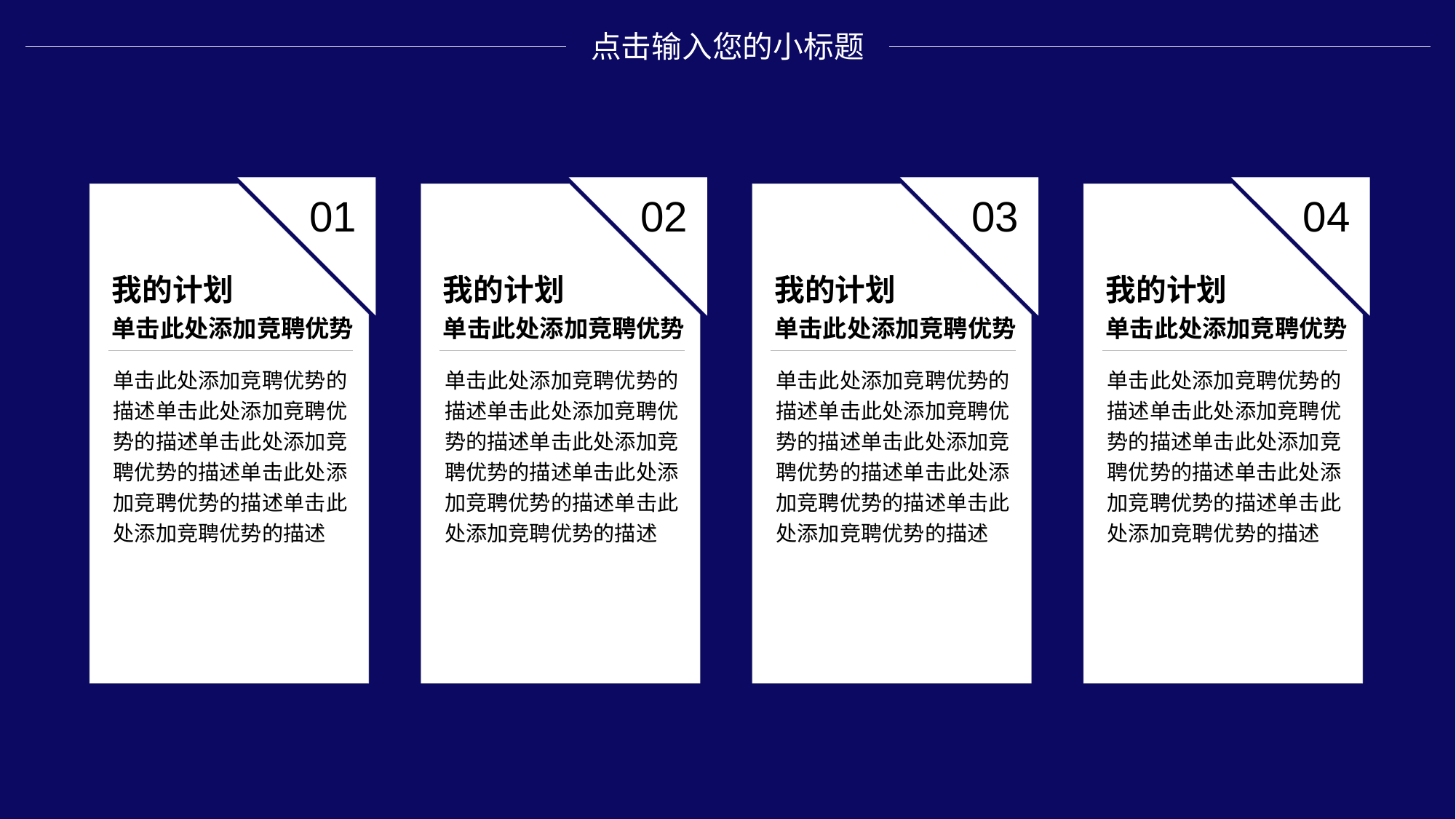

点击输入您的小标题

01
我的计划
单击此处添加竞聘优势
单击此处添加竞聘优势的描述单击此处添加竞聘优势的描述单击此处添加竞聘优势的描述单击此处添加竞聘优势的描述单击此处添加竞聘优势的描述

02
我的计划
单击此处添加竞聘优势
单击此处添加竞聘优势的描述单击此处添加竞聘优势的描述单击此处添加竞聘优势的描述单击此处添加竞聘优势的描述单击此处添加竞聘优势的描述

03
我的计划
单击此处添加竞聘优势
单击此处添加竞聘优势的描述单击此处添加竞聘优势的描述单击此处添加竞聘优势的描述单击此处添加竞聘优势的描述单击此处添加竞聘优势的描述

04
我的计划
单击此处添加竞聘优势
单击此处添加竞聘优势的描述单击此处添加竞聘优势的描述单击此处添加竞聘优势的描述单击此处添加竞聘优势的描述单击此处添加竞聘优势的描述